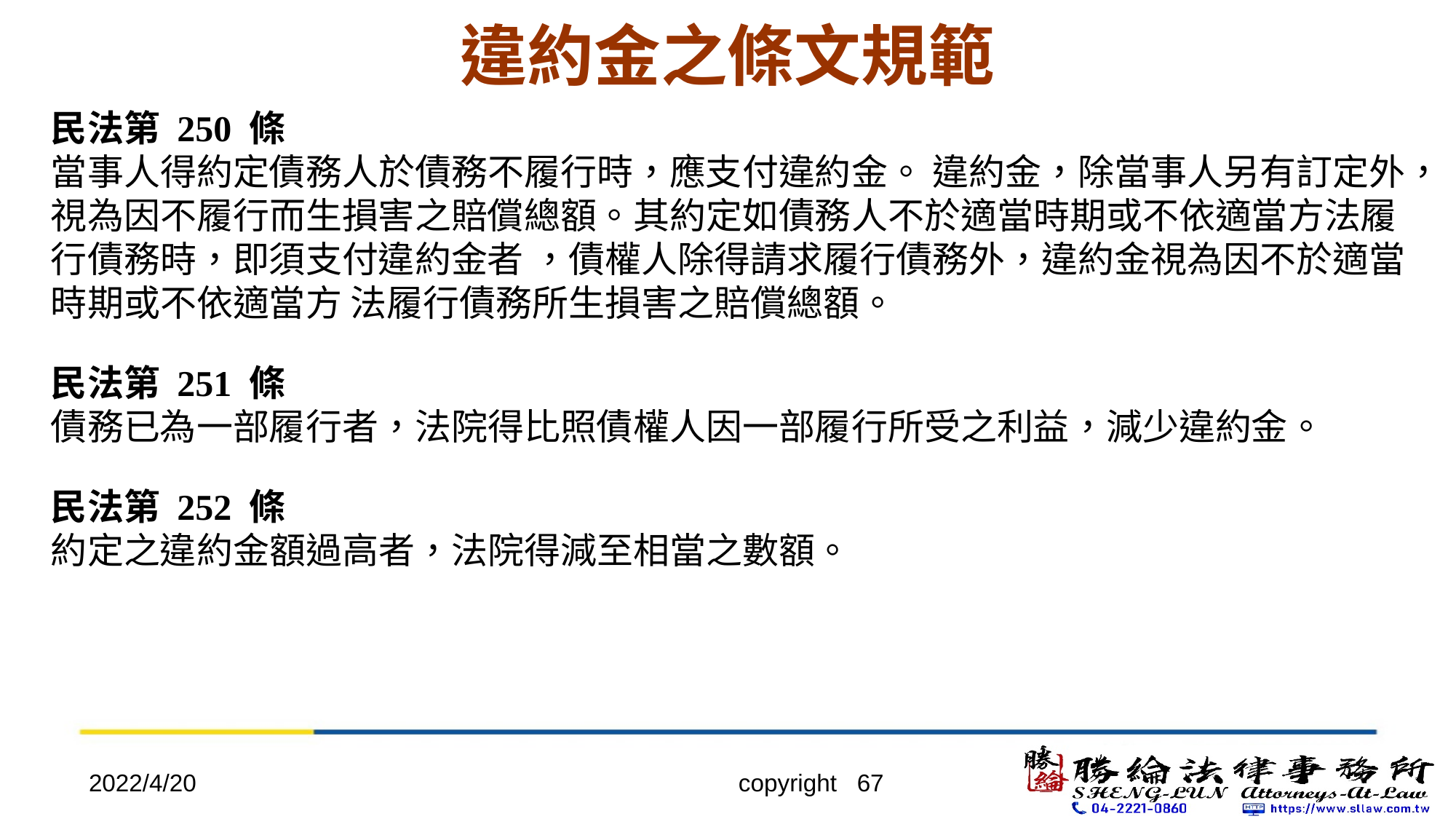

# 違約金之條文規範
民法第 250 條
當事人得約定債務人於債務不履行時，應支付違約金。 違約金，除當事人另有訂定外，視為因不履行而生損害之賠償總額。其約定如債務人不於適當時期或不依適當方法履行債務時，即須支付違約金者 ，債權人除得請求履行債務外，違約金視為因不於適當時期或不依適當方 法履行債務所生損害之賠償總額。

民法第 251 條
債務已為一部履行者，法院得比照債權人因一部履行所受之利益，減少違約金。

民法第 252 條
約定之違約金額過高者，法院得減至相當之數額。

2022/4/20
copyright   67